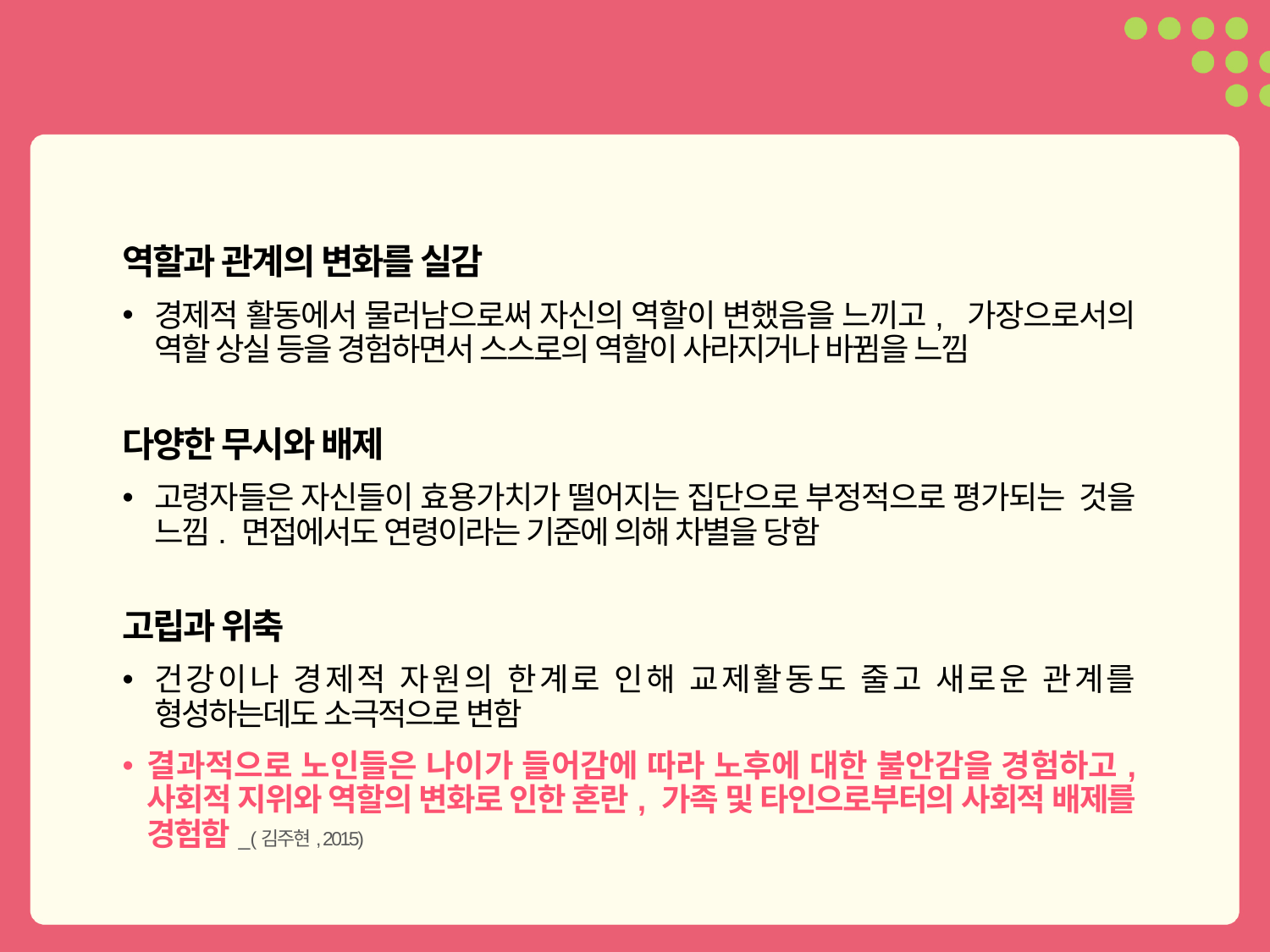

역할과 관계의 변화를 실감
경제적 활동에서 물러남으로써 자신의 역할이 변했음을 느끼고,  가장으로서의 역할 상실 등을 경험하면서 스스로의 역할이 사라지거나 바뀜을 느낌

다양한 무시와 배제
고령자들은 자신들이 효용가치가 떨어지는 집단으로 부정적으로 평가되는  것을 느낌. 면접에서도 연령이라는 기준에 의해 차별을 당함

고립과 위축
건강이나 경제적 자원의 한계로 인해 교제활동도 줄고 새로운 관계를 형성하는데도 소극적으로 변함
결과적으로 노인들은 나이가 들어감에 따라 노후에 대한 불안감을 경험하고, 사회적 지위와 역할의 변화로 인한 혼란, 가족 및 타인으로부터의 사회적 배제를 경험함_(김주현, 2015)

19